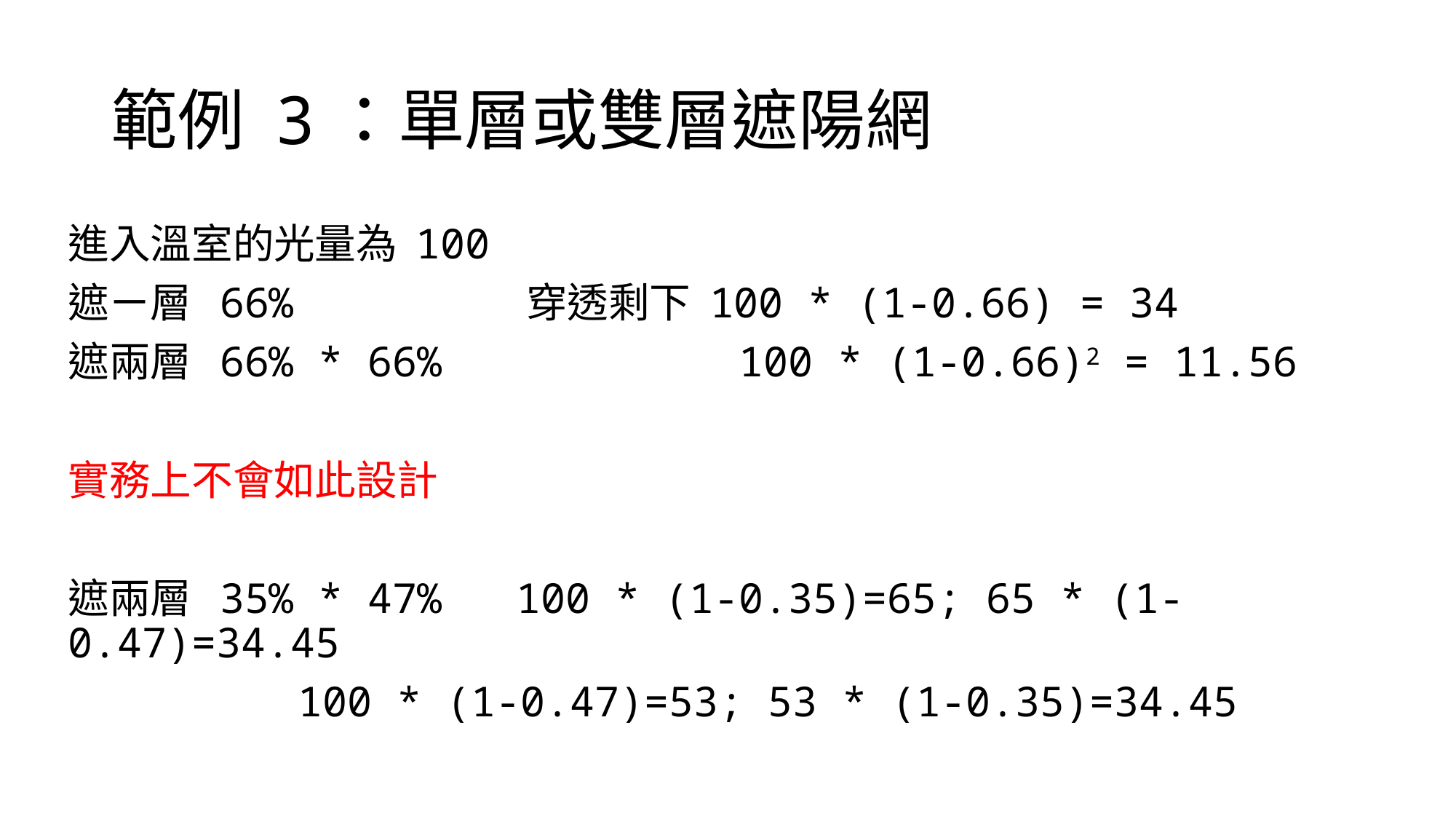

# 範例 3：單層或雙層遮陽網
進入溫室的光量為 100
遮ㄧ層  66%         穿透剩下 100 * (1-0.66) = 34
遮兩層  66% * 66%            100 * (1-0.66)2 = 11.56

實務上不會如此設計

遮兩層  35% * 47%   100 * (1-0.35)=65; 65 * (1-0.47)=34.45
			     100 * (1-0.47)=53; 53 * (1-0.35)=34.45